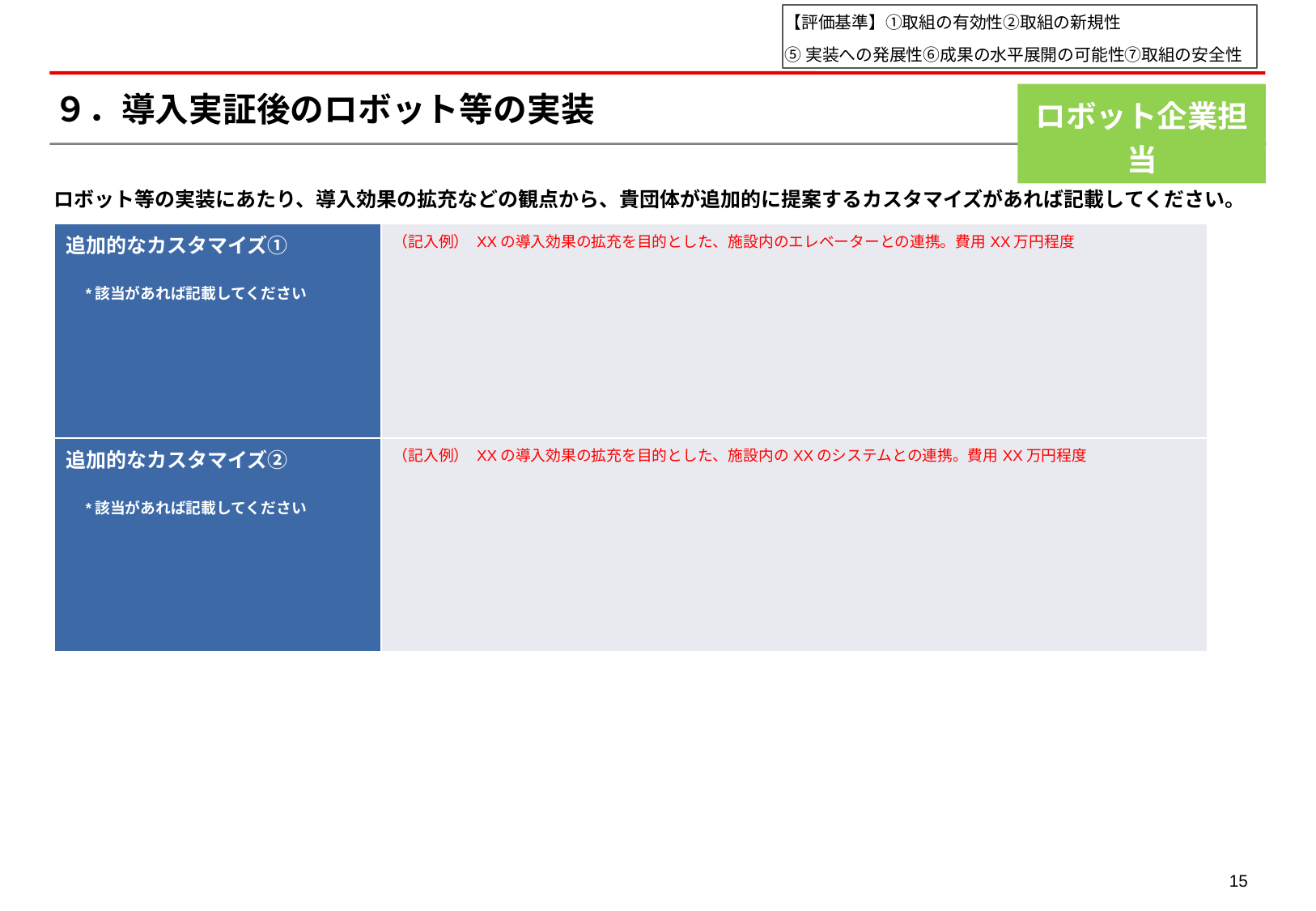

【評価基準】①取組の有効性②取組の新規性
⑤実装への発展性⑥成果の水平展開の可能性⑦取組の安全性
ロボット企業担当
# ９．導入実証後のロボット等の実装
ロボット等の実装にあたり、導入効果の拡充などの観点から、貴団体が追加的に提案するカスタマイズがあれば記載してください。
| 追加的なカスタマイズ① 　\*該当があれば記載してください | （記入例） XXの導入効果の拡充を目的とした、施設内のエレベーターとの連携。費用XX万円程度 |
| --- | --- |
| 追加的なカスタマイズ② 　\*該当があれば記載してください | （記入例） XXの導入効果の拡充を目的とした、施設内のXXのシステムとの連携。費用XX万円程度 |